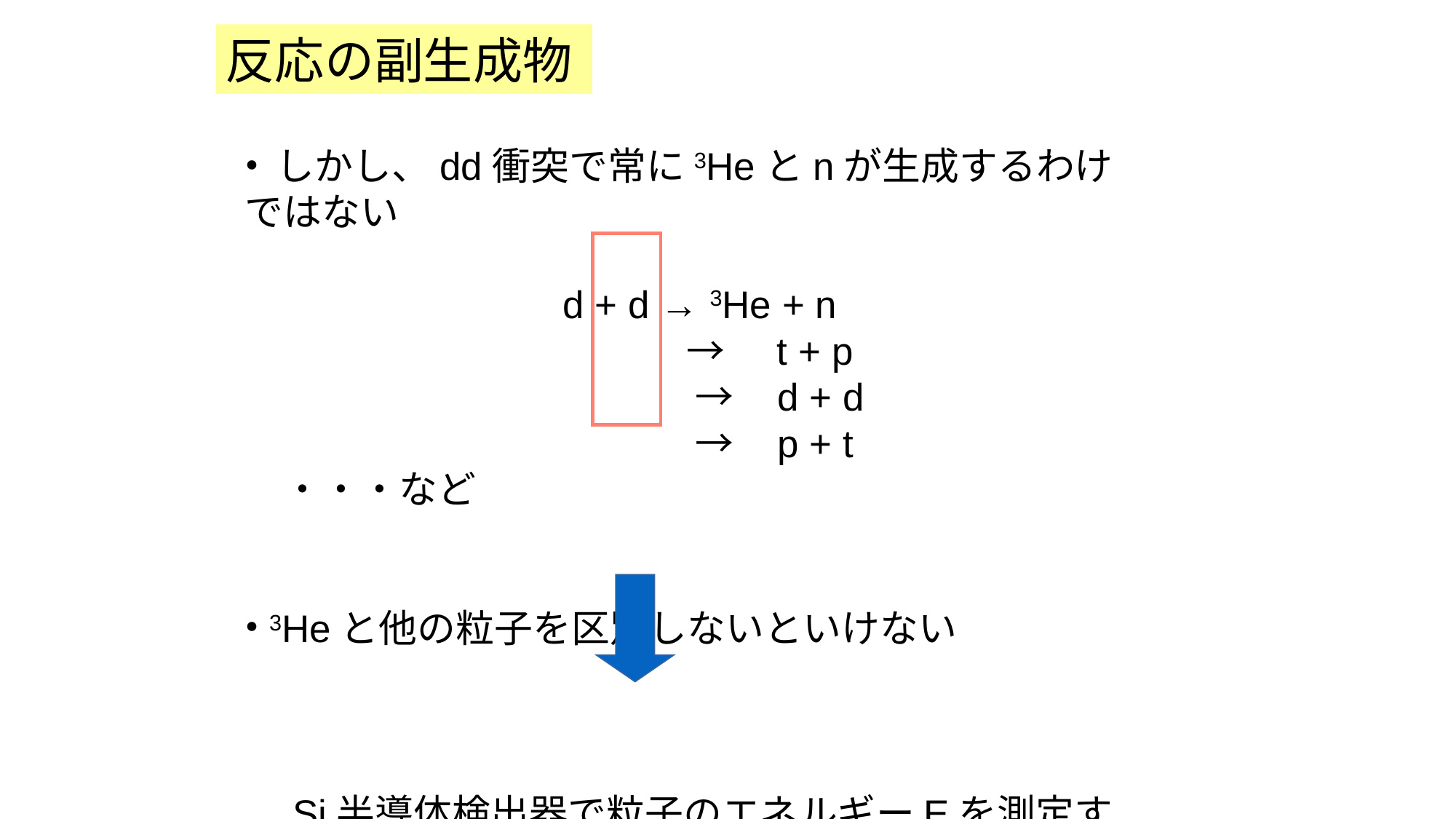

反応の副生成物
 しかし、dd衝突で常に3Heとnが生成するわけではない

　　　　　　　　d + d → 3He + n
　　　　　　　　　　　  →     t + p
 　　　　　　　　　　　 →    d + d
  　　　　　　　　　　　→    p + t　　　　　　・・・など

 3Heと他の粒子を区別しないといけない

　Si半導体検出器で粒子のエネルギーEを測定すれば区別できるだろうか？